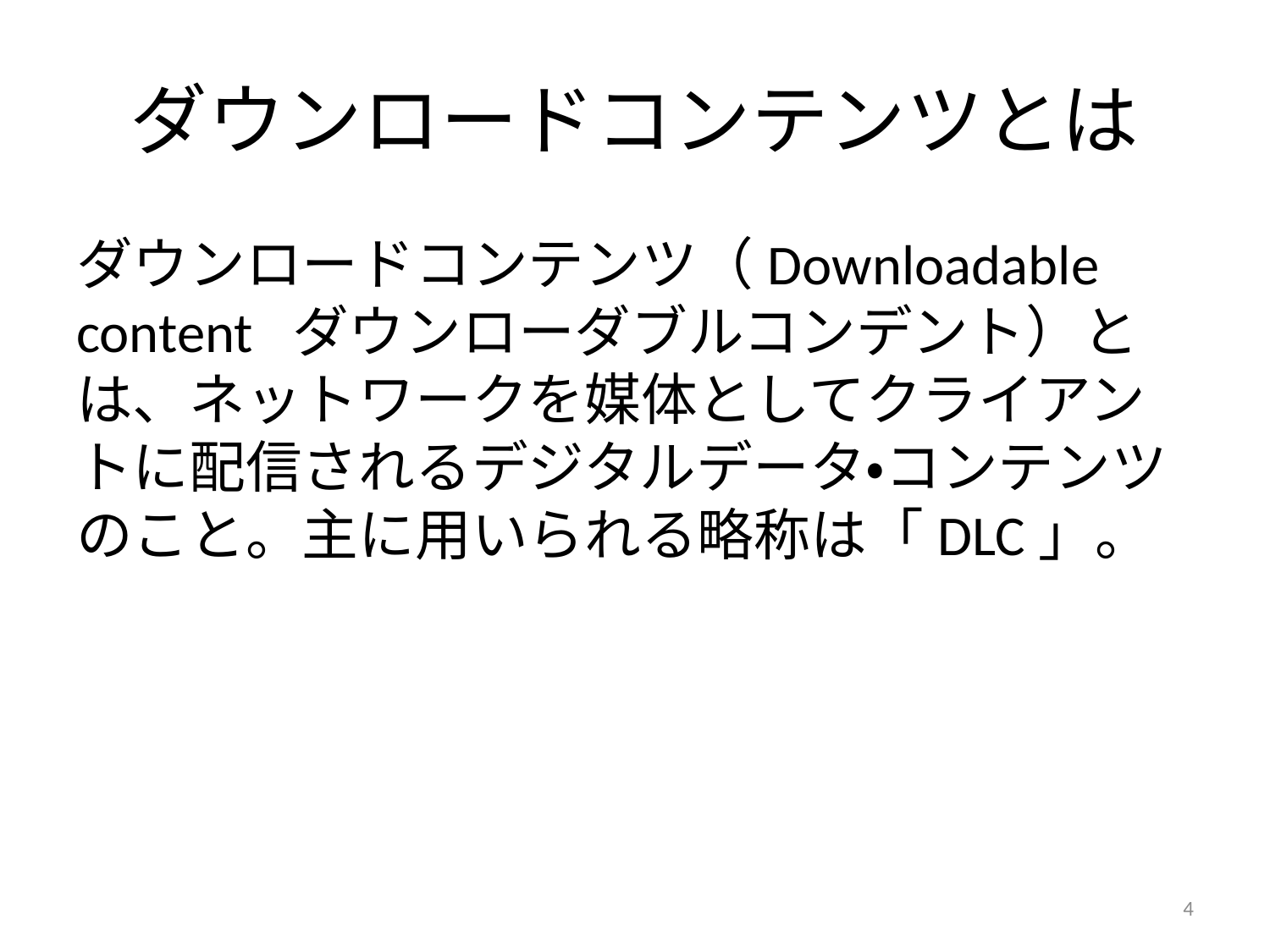

# ダウンロードコンテンツとは
ダウンロードコンテンツ（Downloadable content  ダウンローダブルコンデント）とは、ネットワークを媒体としてクライアントに配信されるデジタルデータ・コンテンツのこと。主に用いられる略称は「DLC」。
4